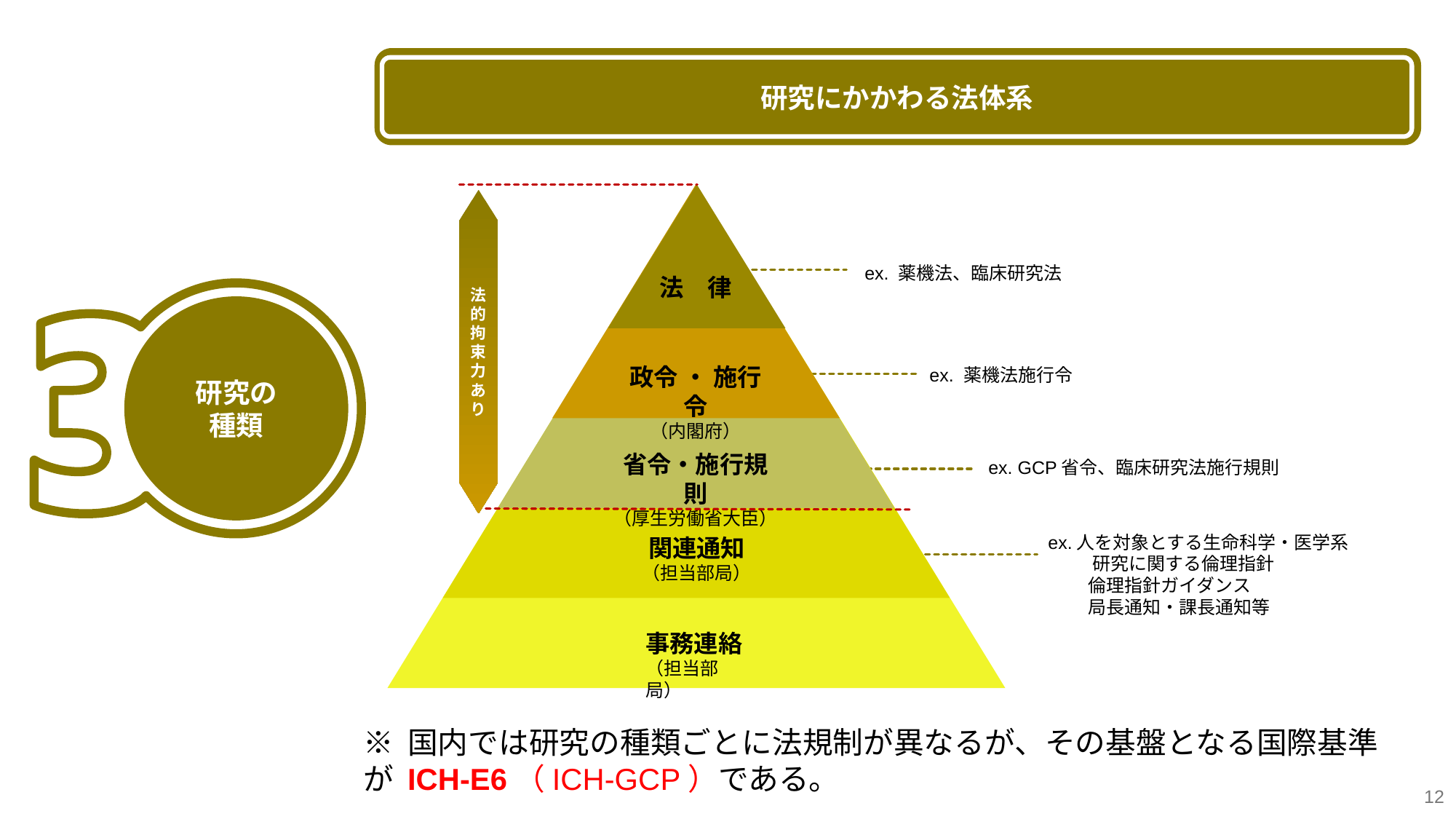

研究にかかわる法体系

法　律
政令 ・ 施行令
（内閣府）
省令・施行規則
（厚生労働省大臣）
関連通知
（担当部局）
事務連絡
（担当部局）
法的拘束力あり
ex. 薬機法、臨床研究法

研究の
種類
ex. 薬機法施行令
ex. GCP省令、臨床研究法施行規則
ex.人を対象とする生命科学・医学系
 　　研究に関する倫理指針
　　 倫理指針ガイダンス
　　 局長通知・課長通知等
※ 国内では研究の種類ごとに法規制が異なるが、その基盤となる国際基準が ICH-E6（ICH-GCP）である。
12